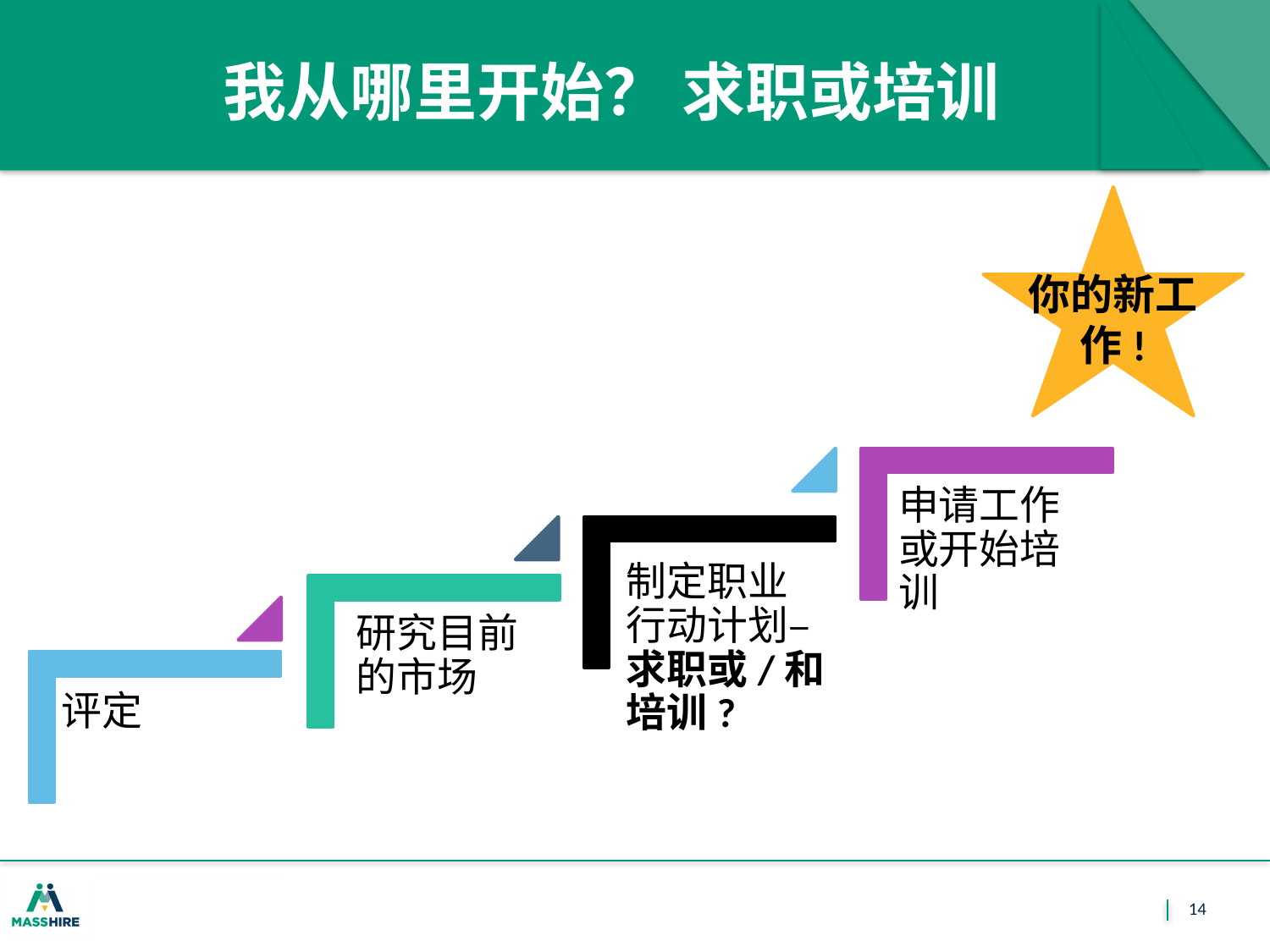

# 我从哪里开始？ 求职或培训

你的新工作!
评定
制定职业行动计划– 求职或/和培训?
研究目前的市场
申请工作或开始培训

14